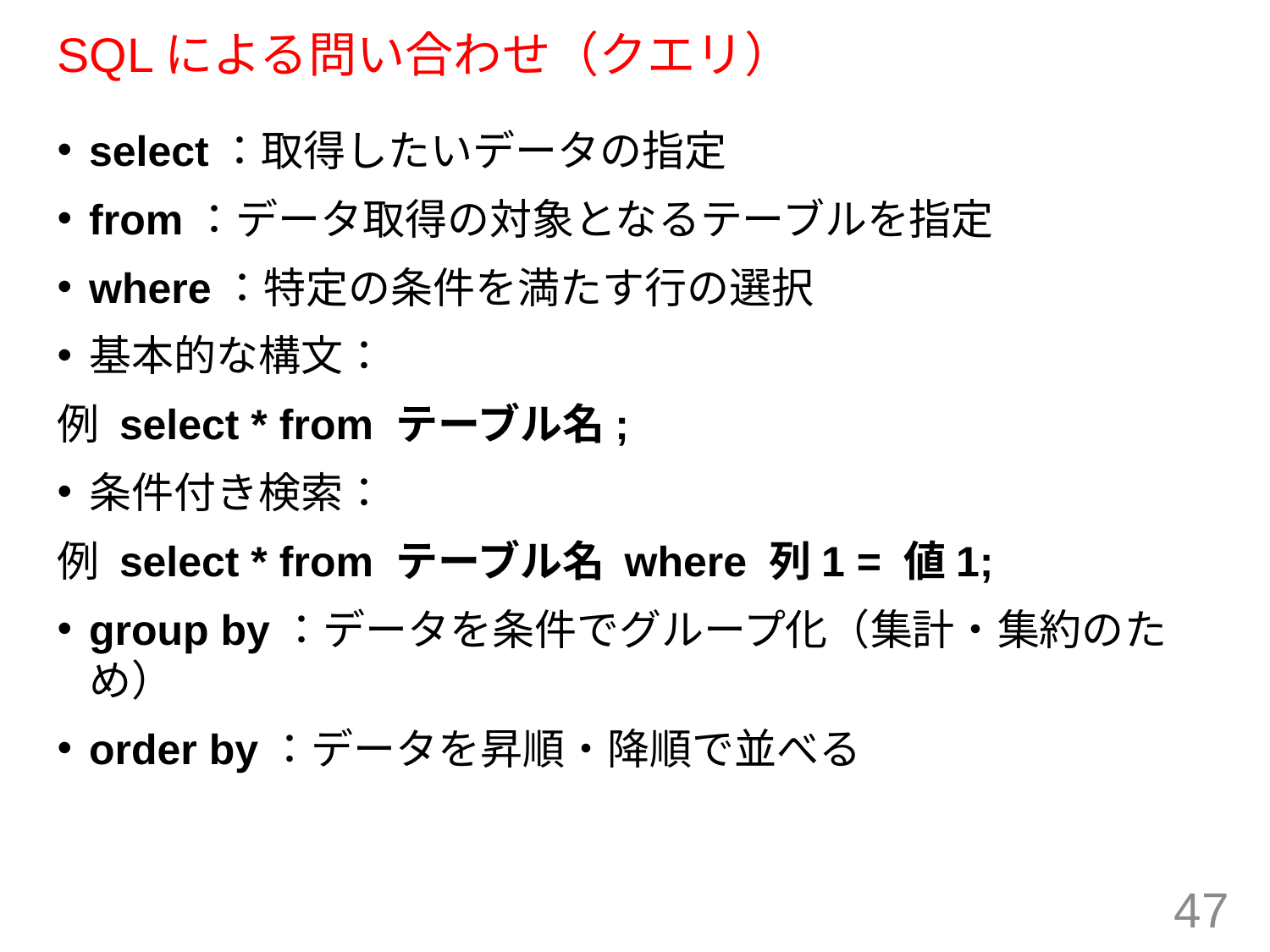

# SQLによる問い合わせ（クエリ）
select：取得したいデータの指定
from：データ取得の対象となるテーブルを指定
where：特定の条件を満たす行の選択
基本的な構文：
例 select * from テーブル名;
条件付き検索：
例 select * from テーブル名 where 列1 = 値1;
group by：データを条件でグループ化（集計・集約のため）
order by：データを昇順・降順で並べる

47